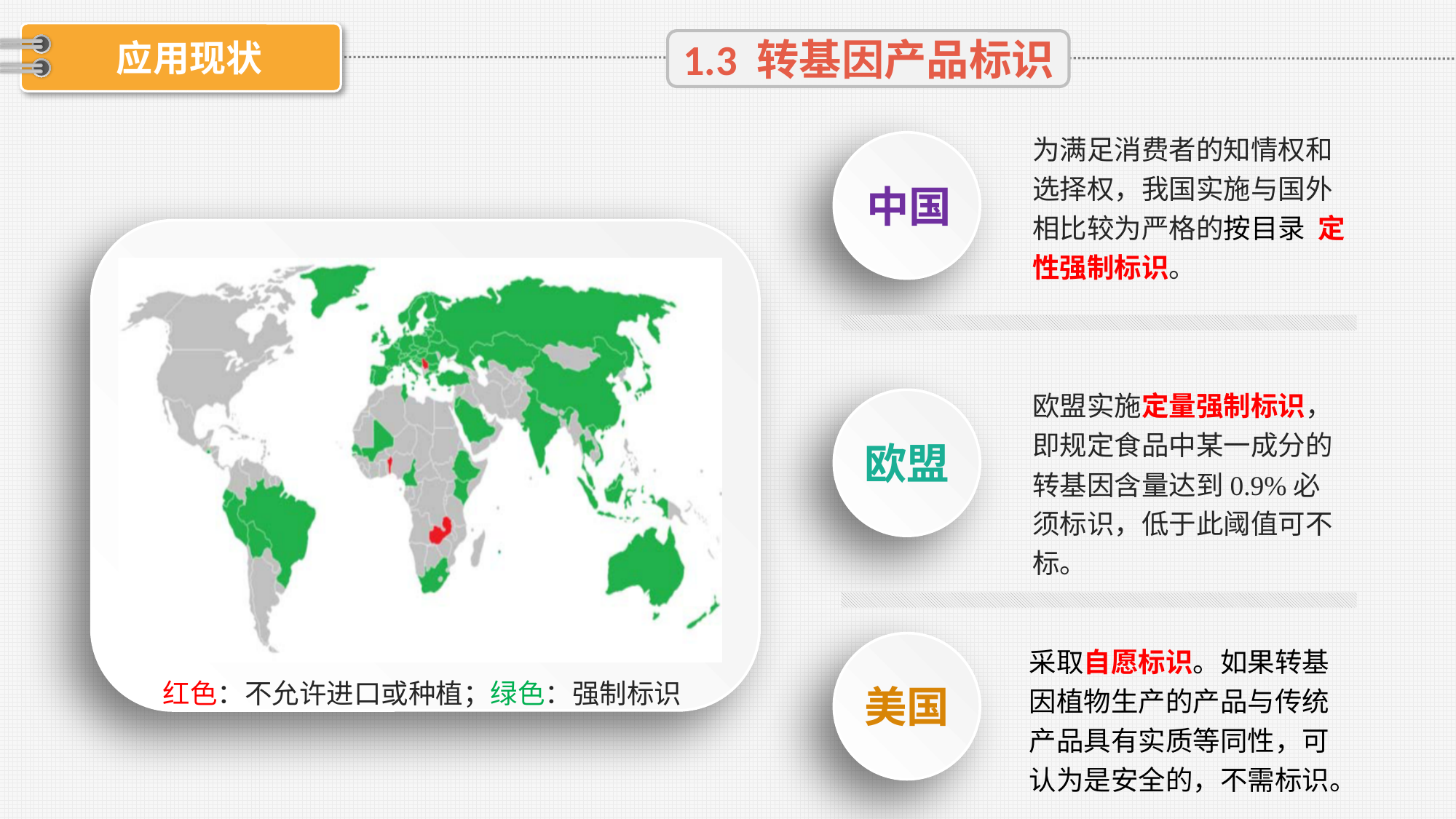

应用现状
1.3 转基因产品标识
为满足消费者的知情权和选择权，我国实施与国外相比较为严格的按目录  定性强制标识。

中国

欧盟实施定量强制标识，即规定食品中某一成分的转基因含量达到0.9%必须标识，低于此阈值可不标。

欧盟

美国
采取自愿标识。如果转基因植物生产的产品与传统产品具有实质等同性，可认为是安全的，不需标识。
红色：不允许进口或种植；绿色：强制标识